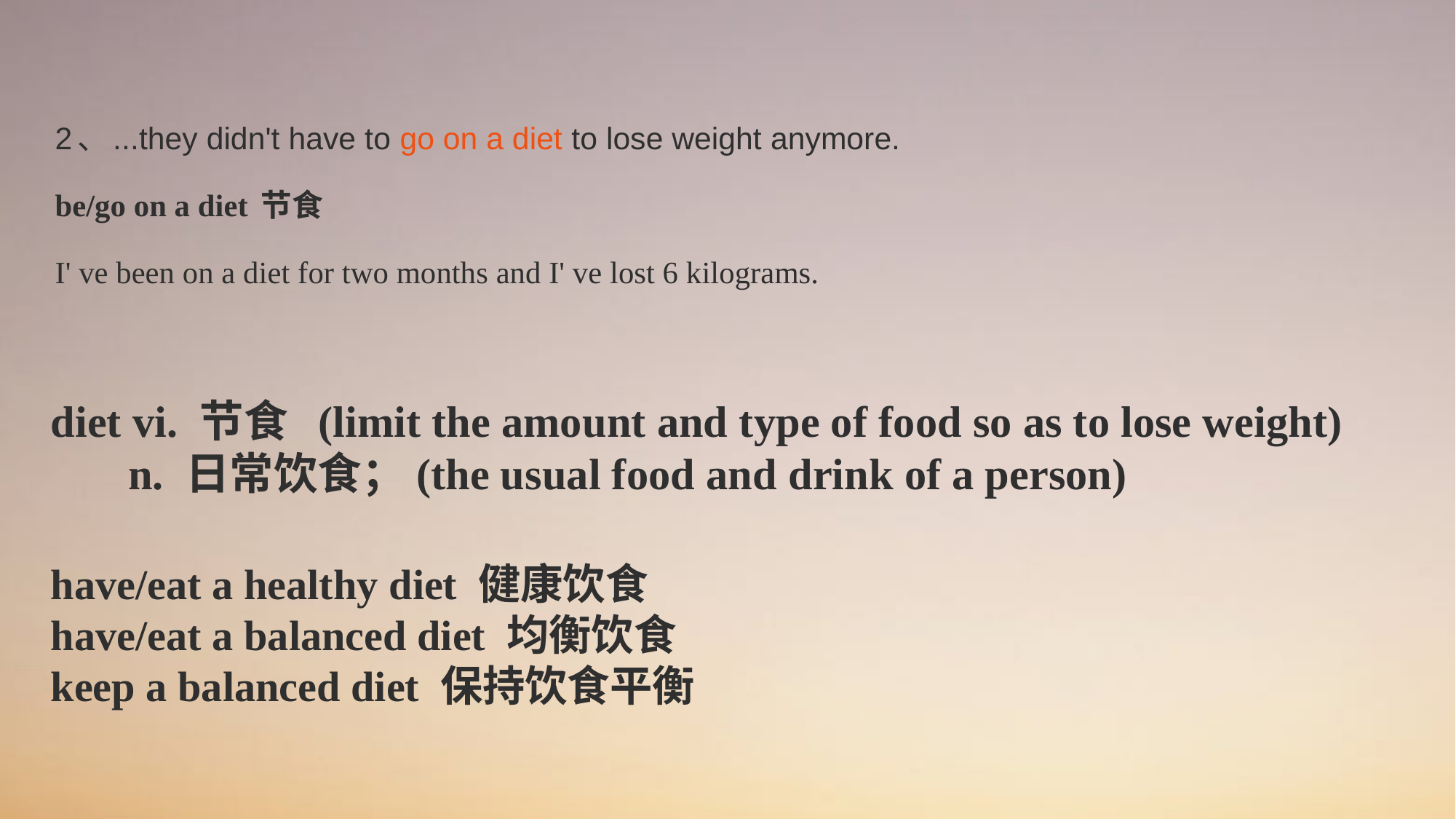

# 2、...they didn't have to go on a diet to lose weight anymore. be/go on a diet 节食 I' ve been on a diet for two months and I' ve lost 6 kilograms.
diet vi. 节食  (limit the amount and type of food so as to lose weight)
       n. 日常饮食；(the usual food and drink of a person)
have/eat a healthy diet 健康饮食
have/eat a balanced diet 均衡饮食
keep a balanced diet 保持饮食平衡